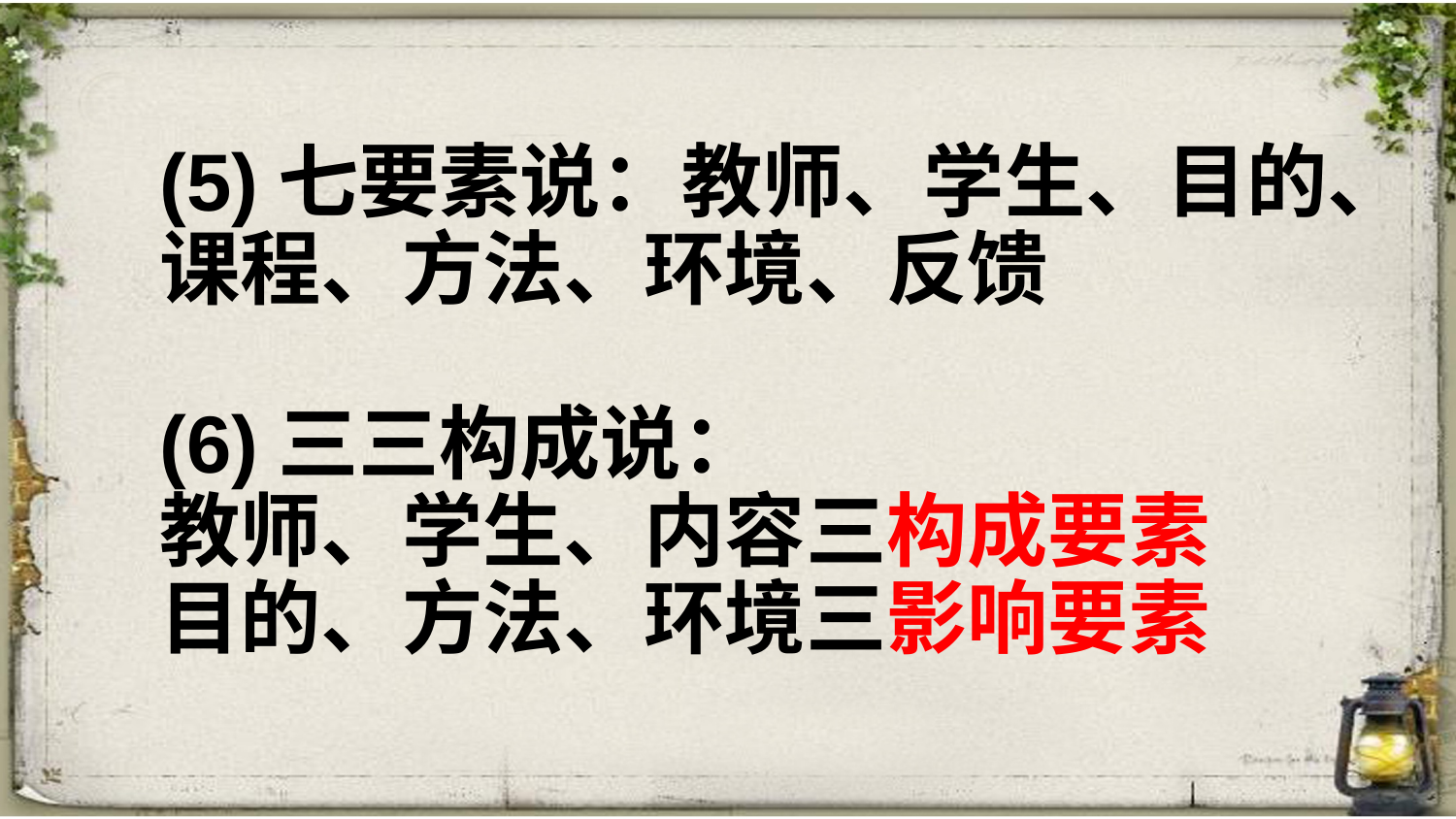

(5)七要素说：教师、学生、目的、课程、方法、环境、反馈

(6)三三构成说：
教师、学生、内容三构成要素
目的、方法、环境三影响要素